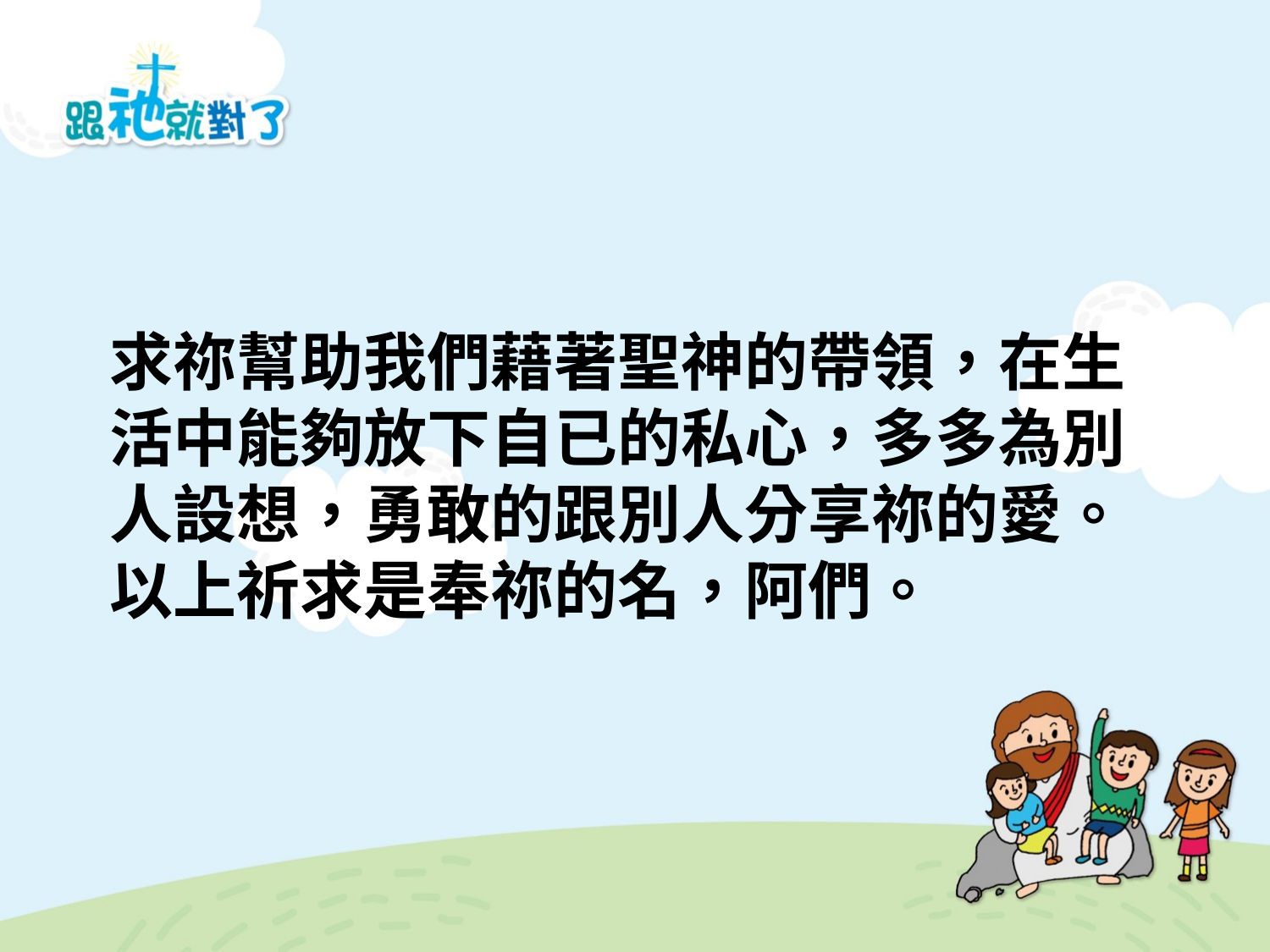

求祢幫助我們藉著聖神的帶領，在生活中能夠放下自已的私心，多多為別人設想，勇敢的跟別人分享祢的愛。以上祈求是奉祢的名，阿們。